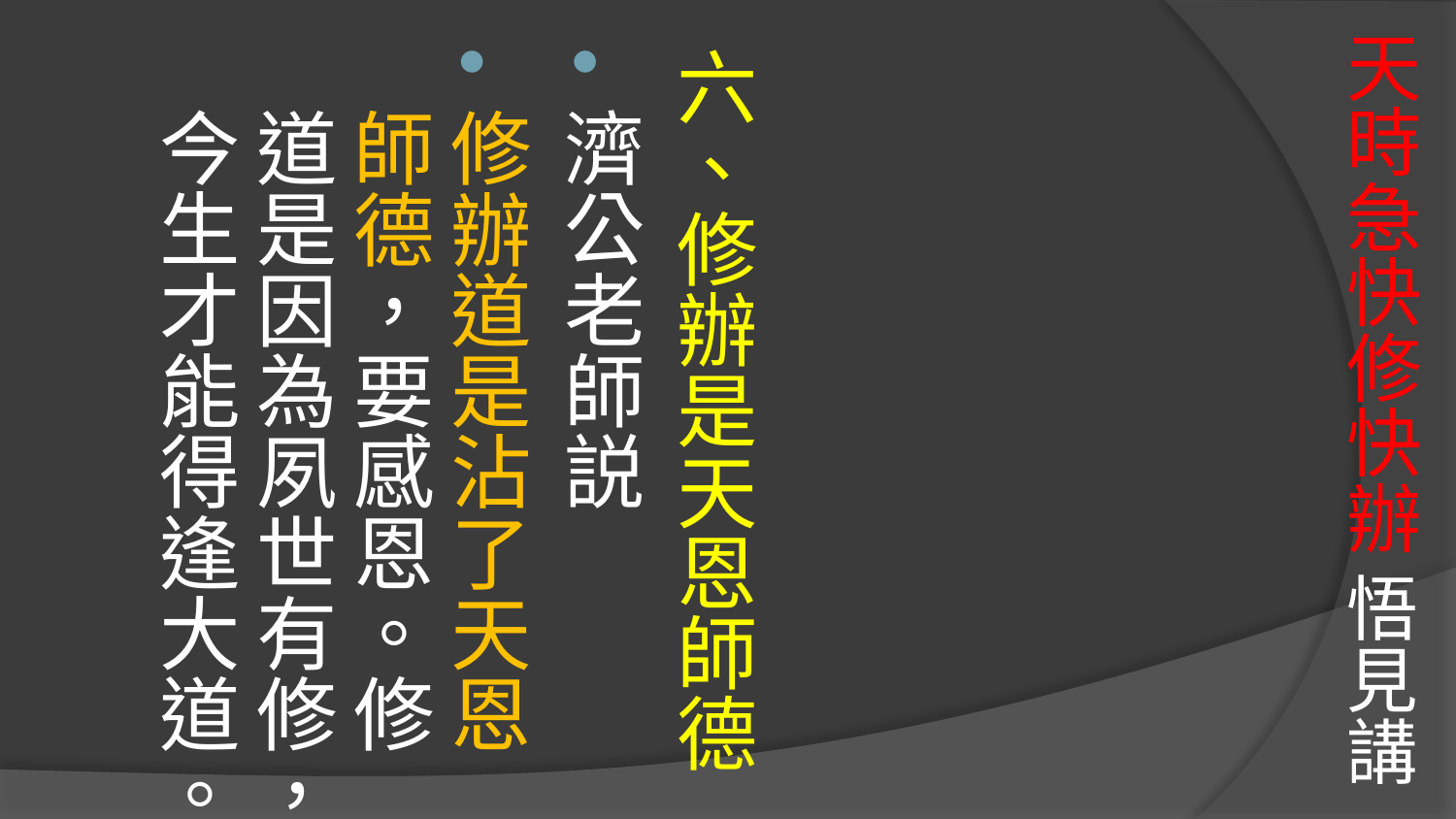

# 天時急快修快辦 悟見講
六、修辦是天恩師德
濟公老師説
修辦道是沾了天恩師德，要感恩。修道是因為夙世有修，今生才能得逢大道。